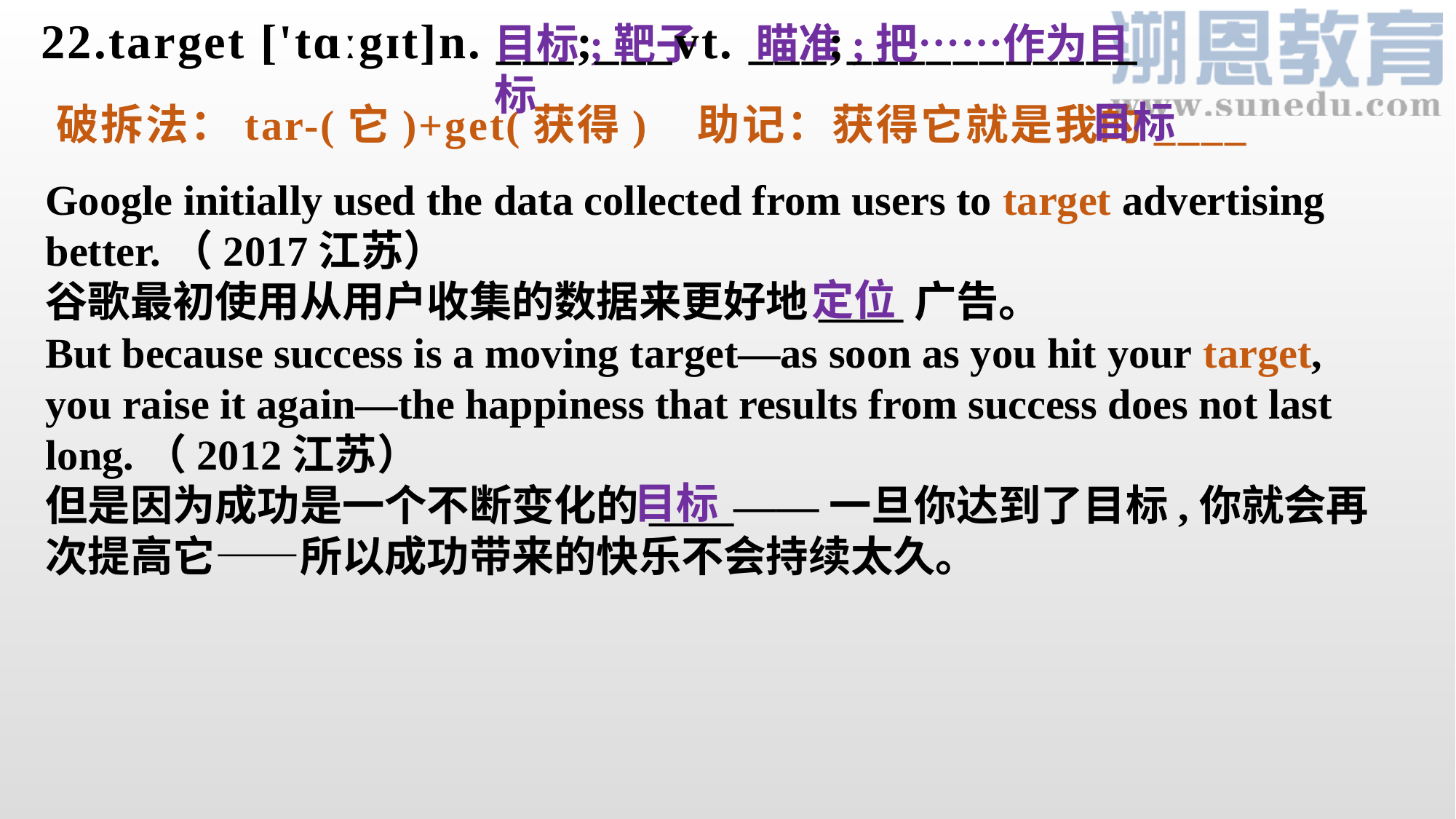

22.target ['tɑːgɪt]n. ___;___vt. ___;___________
目标;靶子      瞄准;把……作为目标
# 破拆法：tar-(它)+get(获得)   助记：获得它就是我的____
目标
Google initially used the data collected from users to target advertising better.（2017江苏）
谷歌最初使用从用户收集的数据来更好地____广告。
But because success is a moving target—as soon as you hit your target, you raise it again—the happiness that results from success does not last long.（2012江苏）
但是因为成功是一个不断变化的____——一旦你达到了目标,你就会再次提高它——所以成功带来的快乐不会持续太久。

定位
目标